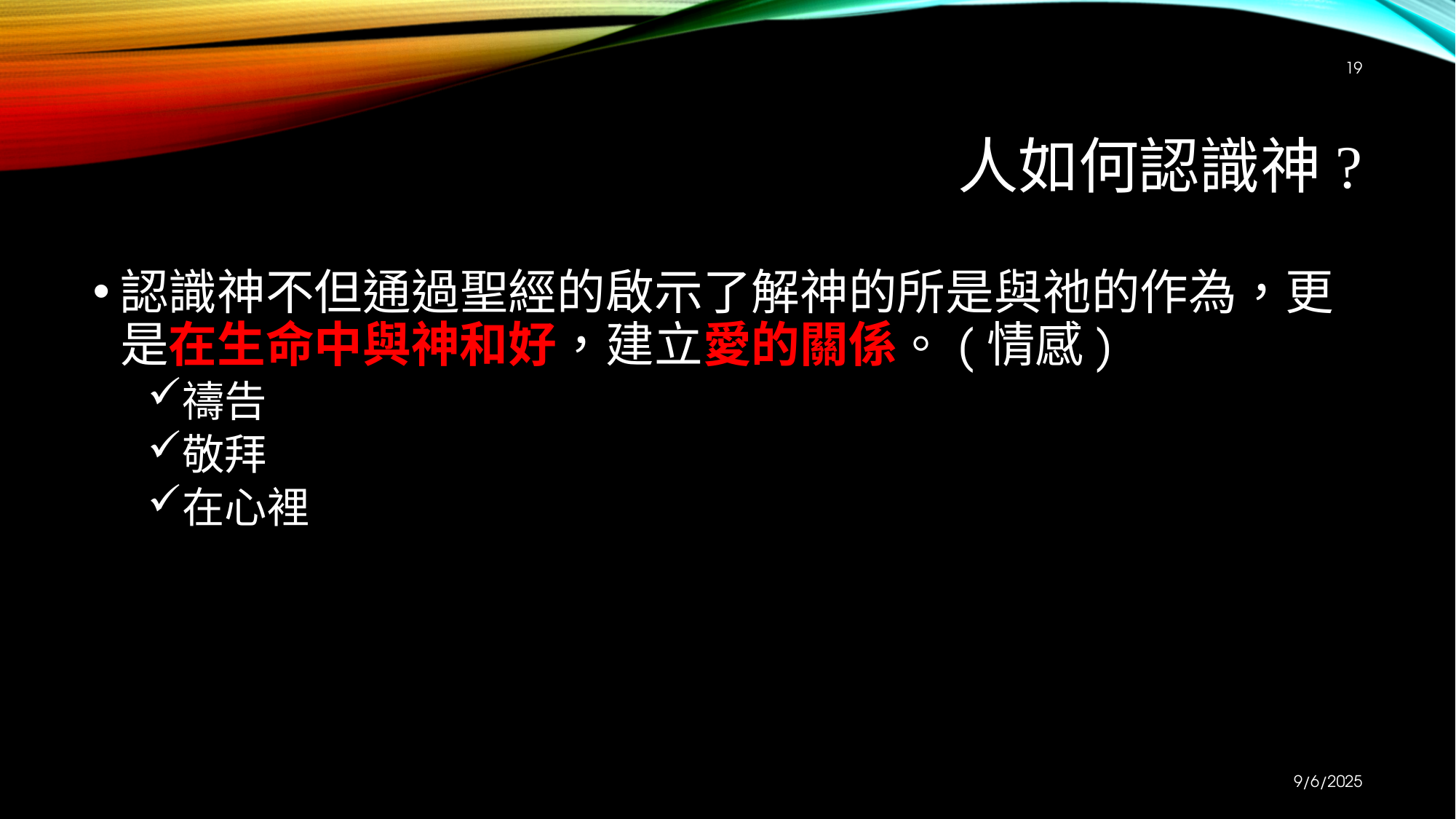

19
# 人如何認識神?
認識神不但通過聖經的啟示了解神的所是與祂的作為，更是在生命中與神和好，建立愛的關係。(情感)
禱告
敬拜
在心裡
9/6/2025